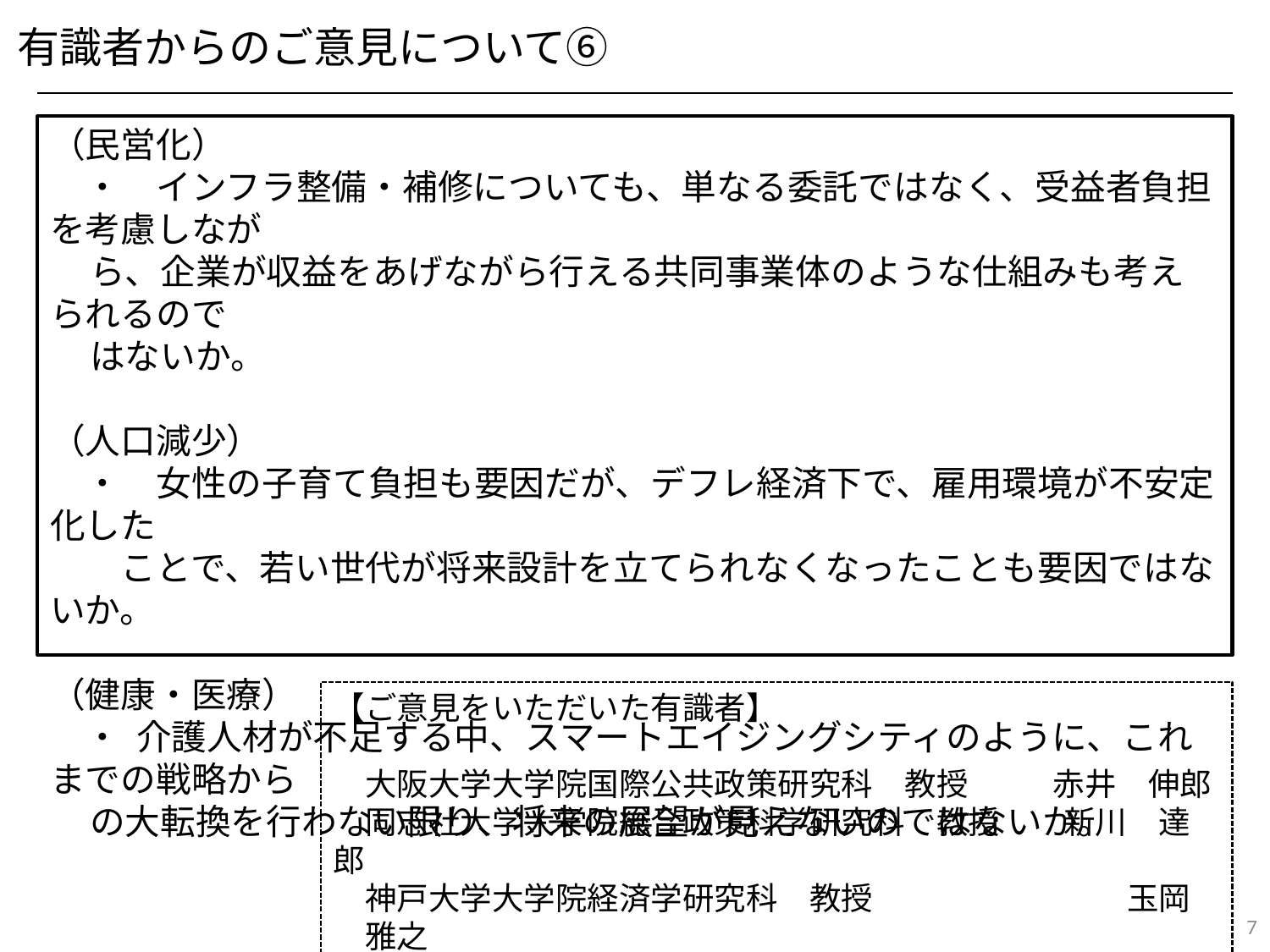

有識者からのご意見について⑥
（民営化）
　・　インフラ整備・補修についても、単なる委託ではなく、受益者負担を考慮しなが
    ら、企業が収益をあげながら行える共同事業体のような仕組みも考えられるので
    はないか。

（人口減少）
　・　女性の子育て負担も要因だが、デフレ経済下で、雇用環境が不安定化した
　　ことで、若い世代が将来設計を立てられなくなったことも要因ではないか。

（健康・医療）
　・  介護人材が不足する中、スマートエイジングシティのように、これまでの戦略から
    の大転換を行わない限り、将来の展望が見えないのではないか。
【ご意見をいただいた有識者】

　大阪大学大学院国際公共政策研究科　教授　　   赤井　伸郎
　同志社大学大学院総合政策科学研究科　教授　　新川　達郎
　神戸大学大学院経済学研究科　教授　　　　　　　　玉岡　雅之
　りそな総合研究所　主任研究員　　　　　              荒木　秀之
7